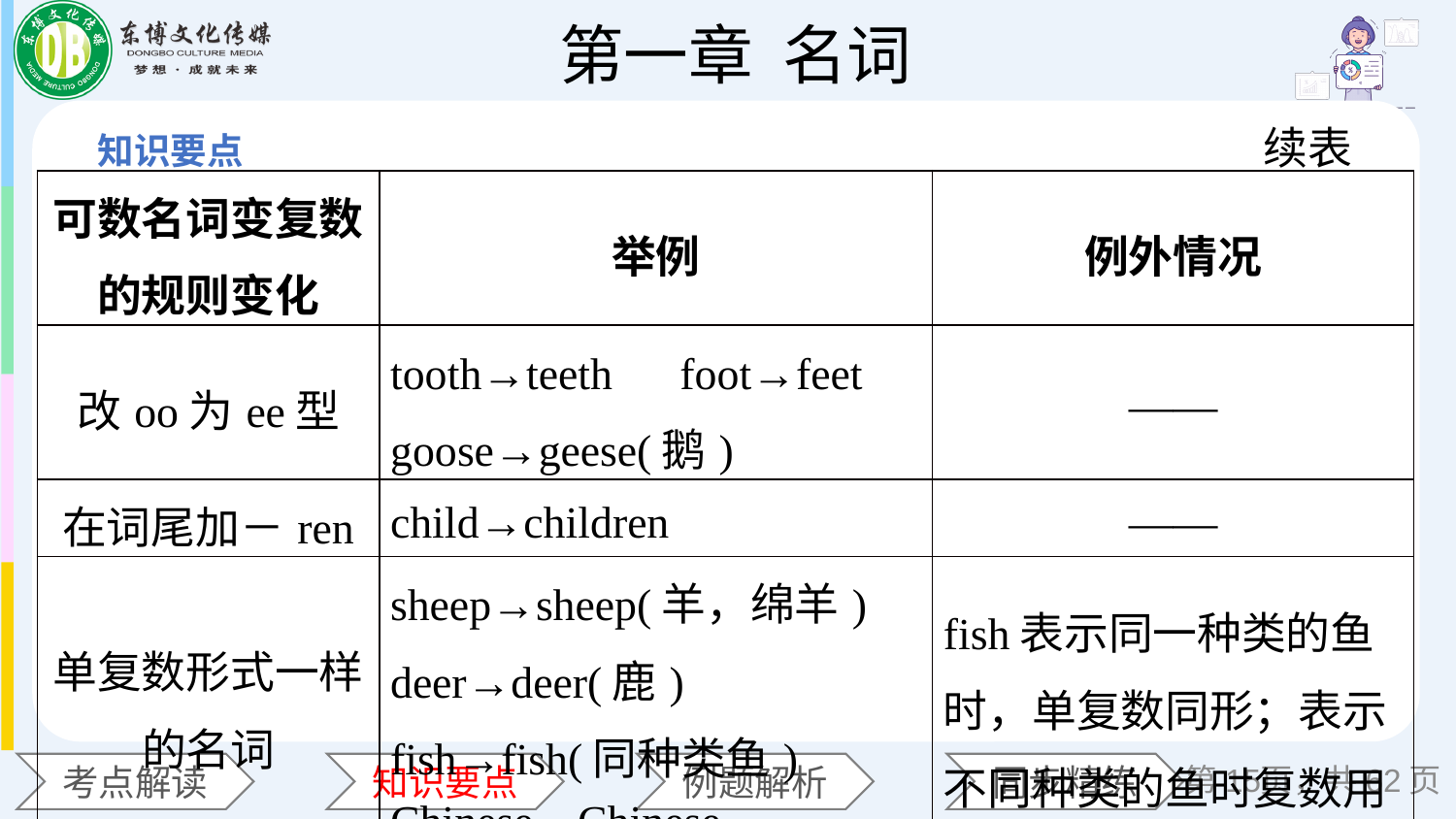

续表
| 可数名词变复数的规则变化 | 举例 | 例外情况 |
| --- | --- | --- |
| 改oo为ee型 | tooth→teeth　foot→feet goose→geese(鹅) | —— |
| 在词尾加－ren | child→children | —— |
| 单复数形式一样的名词 | sheep→sheep(羊，绵羊) deer→deer(鹿) fish→fish(同种类鱼) Chinese→Chinese | fish表示同一种类的鱼时，单复数同形；表示不同种类的鱼时复数用 |

第15页，共62页